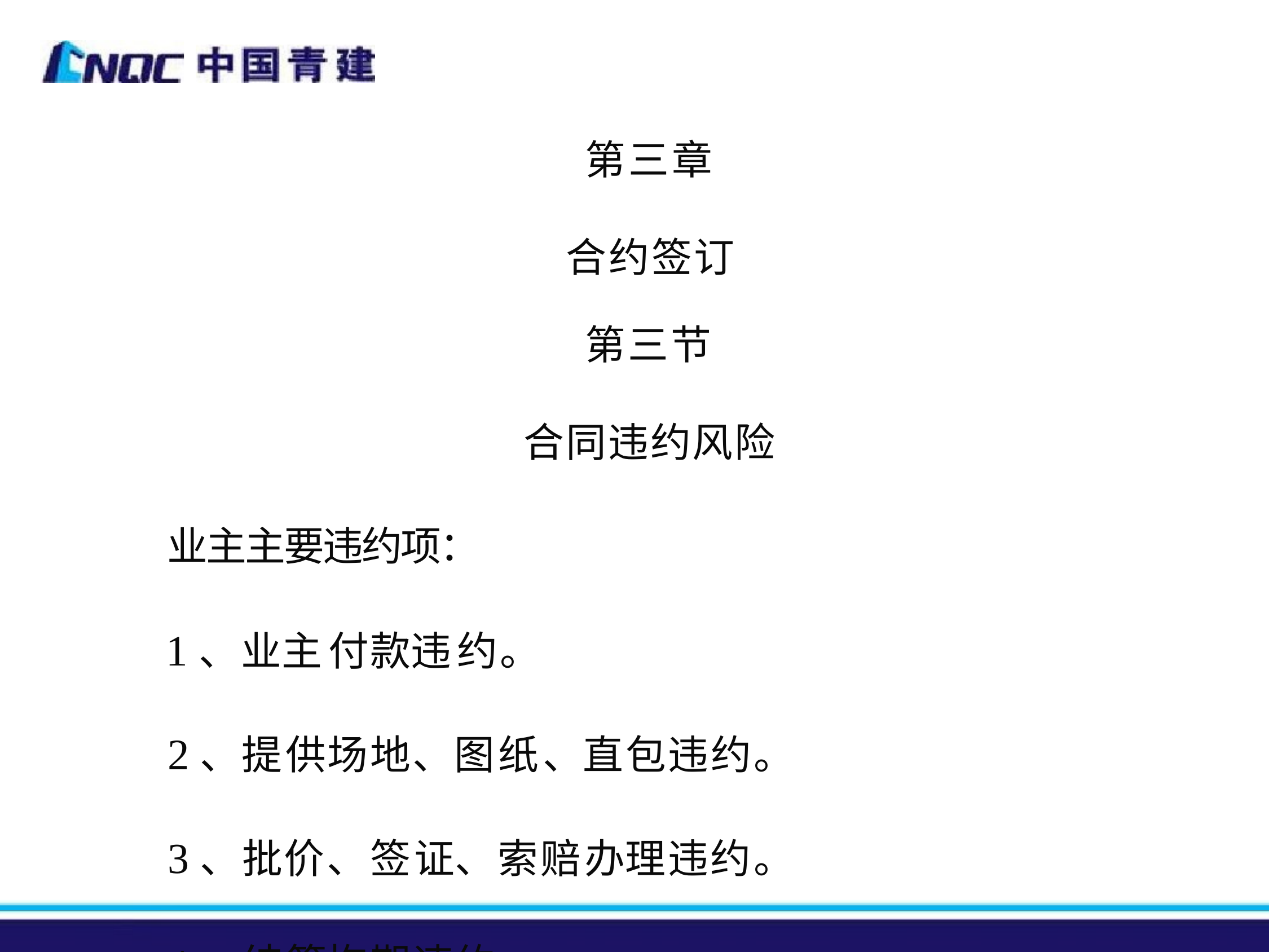

第三章	合约签订

第三节	合同违约风险

业主主要违约项：

1、业主付款违约。

2、提供场地、图纸、直包违约。

3、批价、签证、索赔办理违约。

4、结算拖期违约。